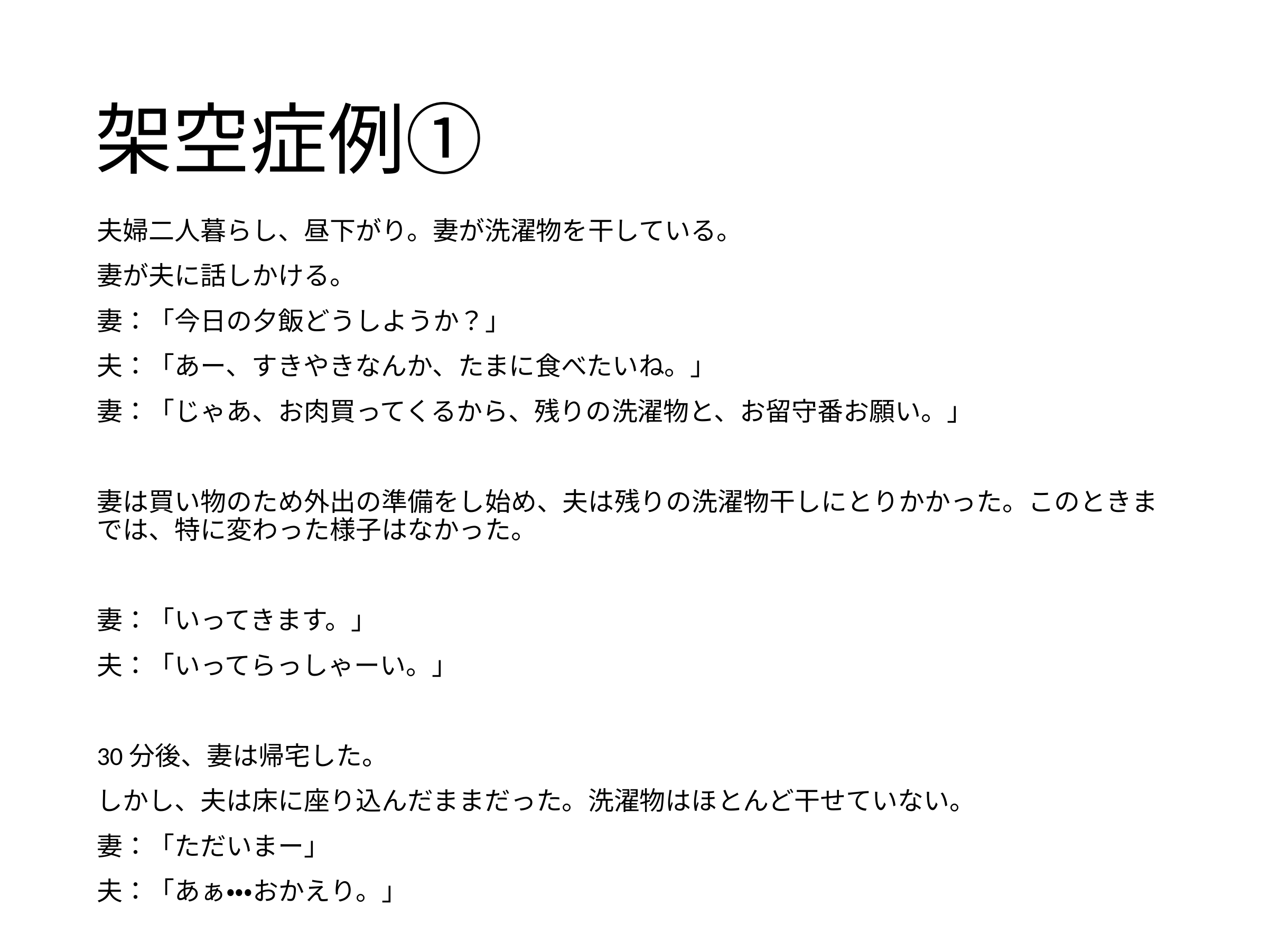

# 架空症例①
夫婦二人暮らし、昼下がり。妻が洗濯物を干している。
妻が夫に話しかける。
妻：「今日の夕飯どうしようか？」
夫：「あー、すきやきなんか、たまに食べたいね。」
妻：「じゃあ、お肉買ってくるから、残りの洗濯物と、お留守番お願い。」

妻は買い物のため外出の準備をし始め、夫は残りの洗濯物干しにとりかかった。このときまでは、特に変わった様子はなかった。

妻：「いってきます。」
夫：「いってらっしゃーい。」

30分後、妻は帰宅した。
しかし、夫は床に座り込んだままだった。洗濯物はほとんど干せていない。
妻：「ただいまー」
夫：「あぁ・・・おかえり。」